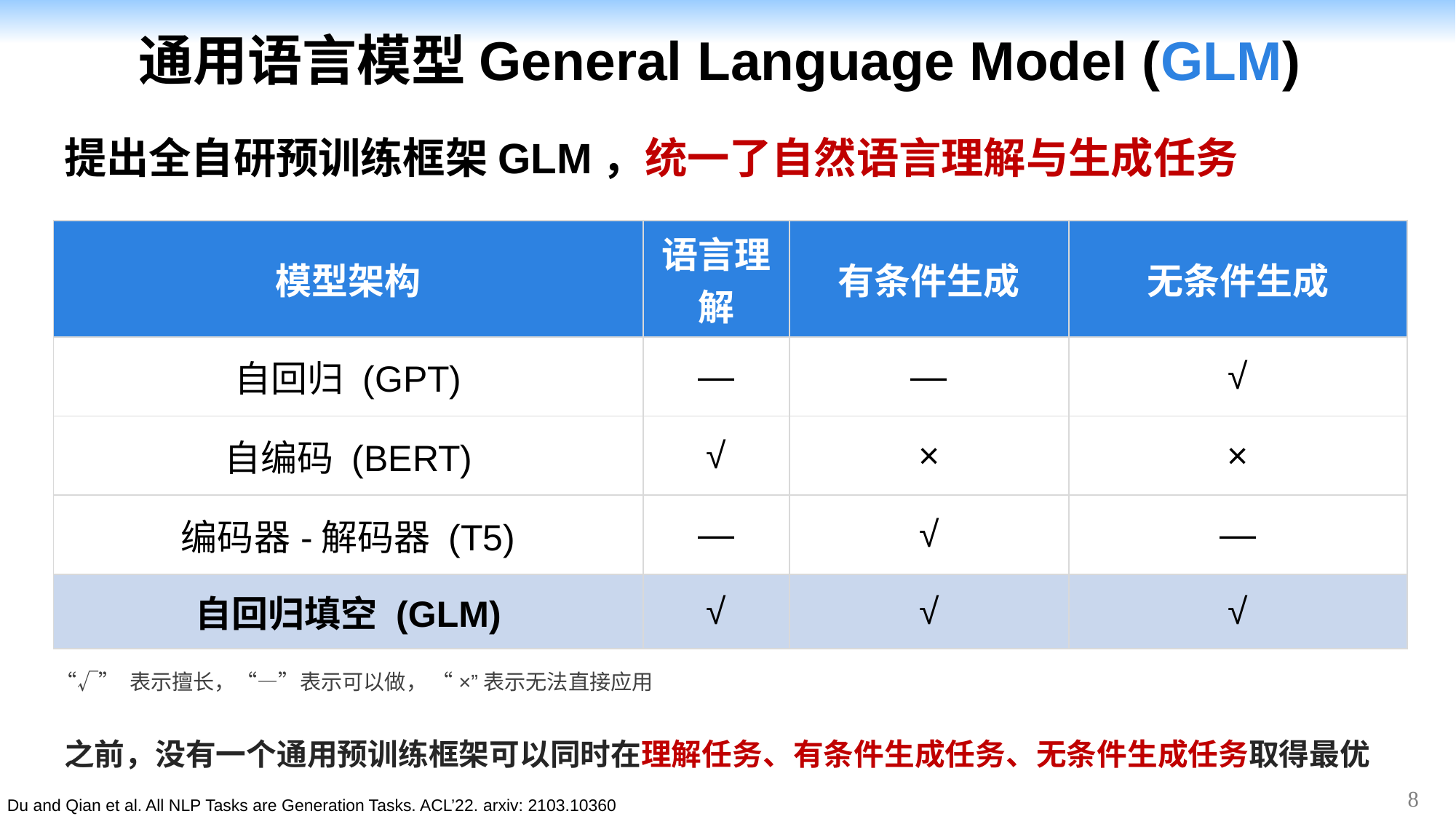

通用语言模型General Language Model (GLM)
提出全自研预训练框架GLM，统一了自然语言理解与生成任务
| 模型架构 | 语言理解 | 有条件生成 | 无条件生成 |
| --- | --- | --- | --- |
| 自回归 (GPT) | — | — | √ |
| 自编码 (BERT) | √ | × | × |
| 编码器-解码器 (T5) | — | √ | — |
| 自回归填空 (GLM) | √ | √ | √ |
“√” 表示擅长，“—”表示可以做， “×”表示无法直接应用
之前，没有一个通用预训练框架可以同时在理解任务、有条件生成任务、无条件生成任务取得最优
Du and Qian et al. All NLP Tasks are Generation Tasks. ACL’22. arxiv: 2103.10360